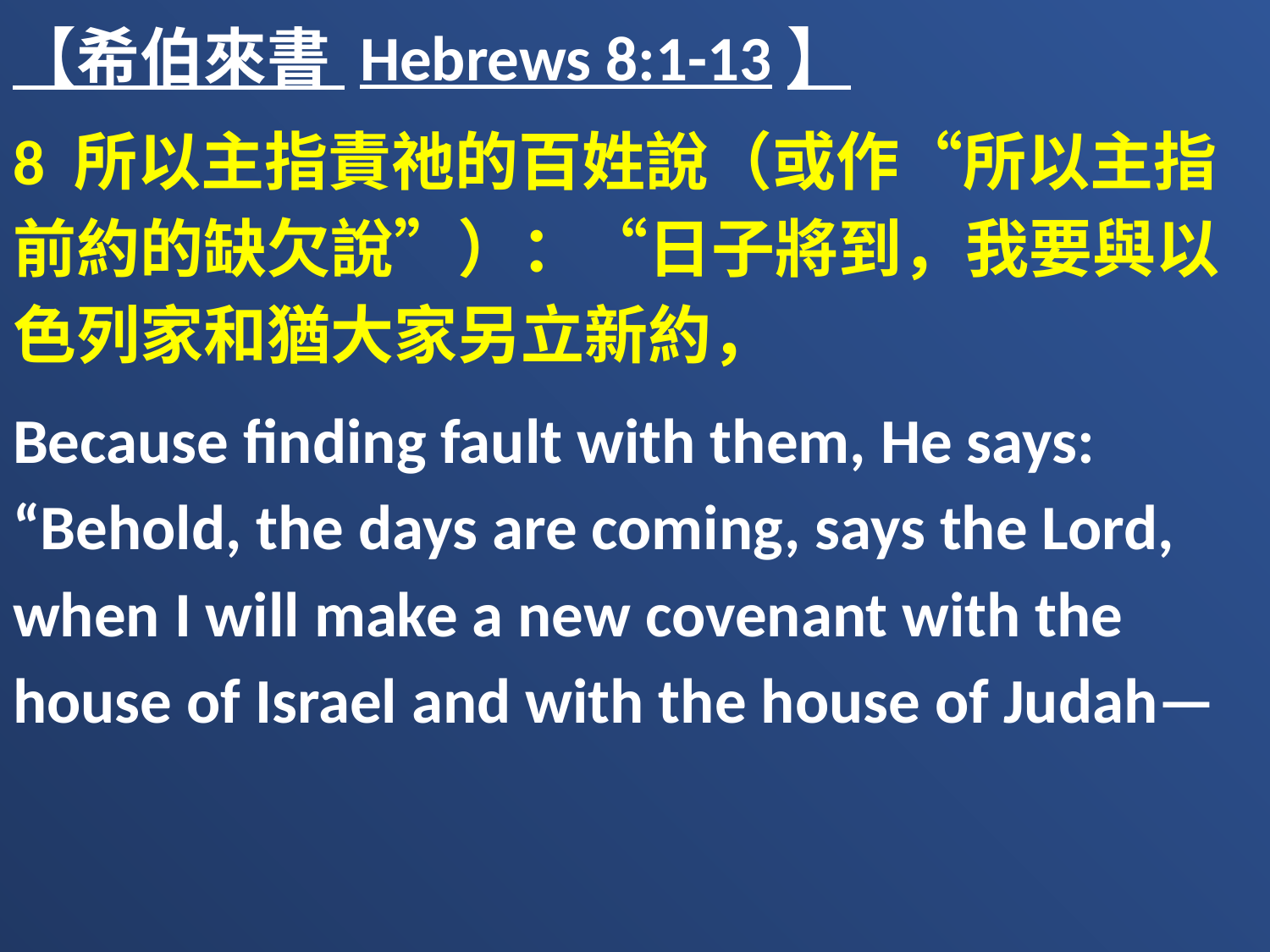

【希伯來書 Hebrews 8:1-13】
8 所以主指責祂的百姓說（或作“所以主指前約的缺欠說”）：“日子將到，我要與以色列家和猶大家另立新約，
Because finding fault with them, He says: “Behold, the days are coming, says the Lord, when I will make a new covenant with the house of Israel and with the house of Judah—